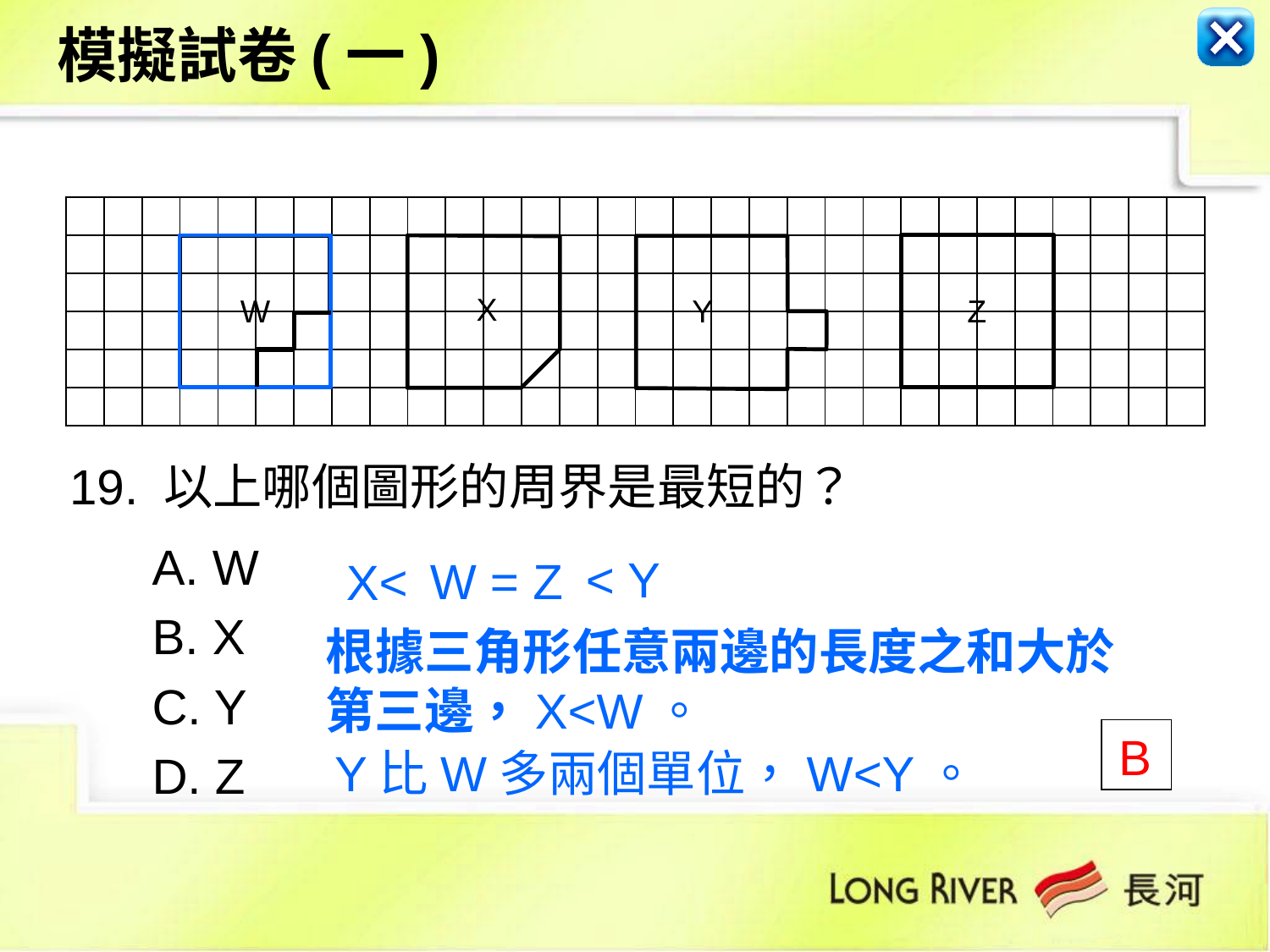

模擬試卷(一)
|  |  |  |  |  |  |  |  |  |  |  |  |  |  |  |  |  |  |  |  |  |  |  |  |  |  |  |  |  |  |
| --- | --- | --- | --- | --- | --- | --- | --- | --- | --- | --- | --- | --- | --- | --- | --- | --- | --- | --- | --- | --- | --- | --- | --- | --- | --- | --- | --- | --- | --- |
|  |  |  |  |  |  |  |  |  |  |  |  |  |  |  |  |  |  |  |  |  |  |  |  |  |  |  |  |  |  |
|  |  |  |  |  |  |  |  |  |  |  |  |  |  |  |  |  |  |  |  |  |  |  |  |  |  |  |  |  |  |
|  |  |  |  |  |  |  |  |  |  |  |  |  |  |  |  |  |  |  |  |  |  |  |  |  |  |  |  |  |  |
|  |  |  |  |  |  |  |  |  |  |  |  |  |  |  |  |  |  |  |  |  |  |  |  |  |  |  |  |  |  |
|  |  |  |  |  |  |  |  |  |  |  |  |  |  |  |  |  |  |  |  |  |  |  |  |  |  |  |  |  |  |

X
W
Y
Z

  19. 以上哪個圖形的周界是最短的？
        A. W
        B. X
        C. Y
        D. Z
< Y
W = Z
X<
根據三角形任意兩邊的長度之和大於
第三邊，X<W。

B
Y比W多兩個單位，W<Y。